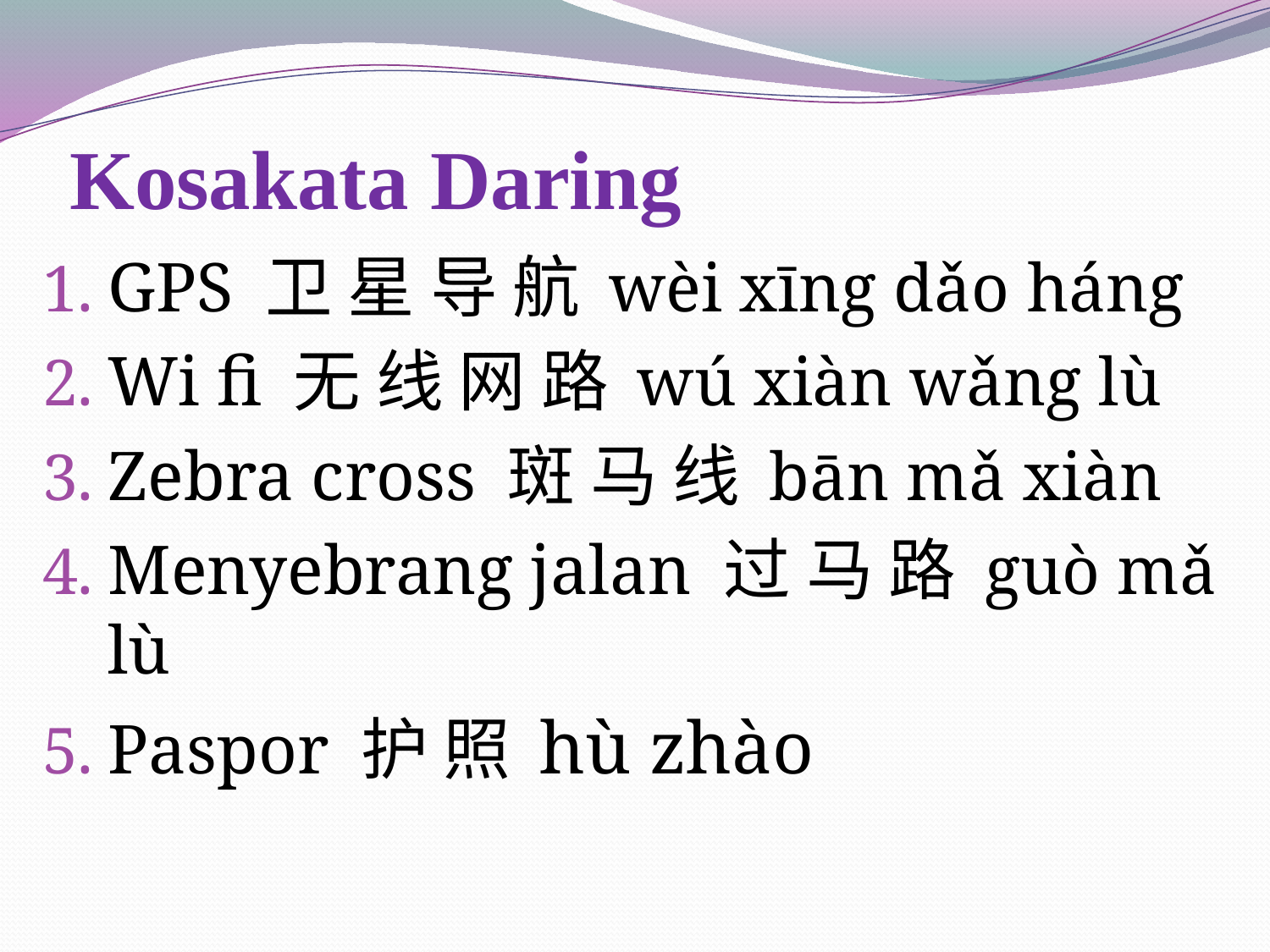

# Kosakata Daring
GPS 卫 星 导 航 wèi xīng dǎo háng
Wi fi 无 线 网 路 wú xiàn wǎng lù
Zebra cross 斑 马 线 bān mǎ xiàn
Menyebrang jalan 过 马 路 guò mǎ lù
Paspor 护 照 hù zhào